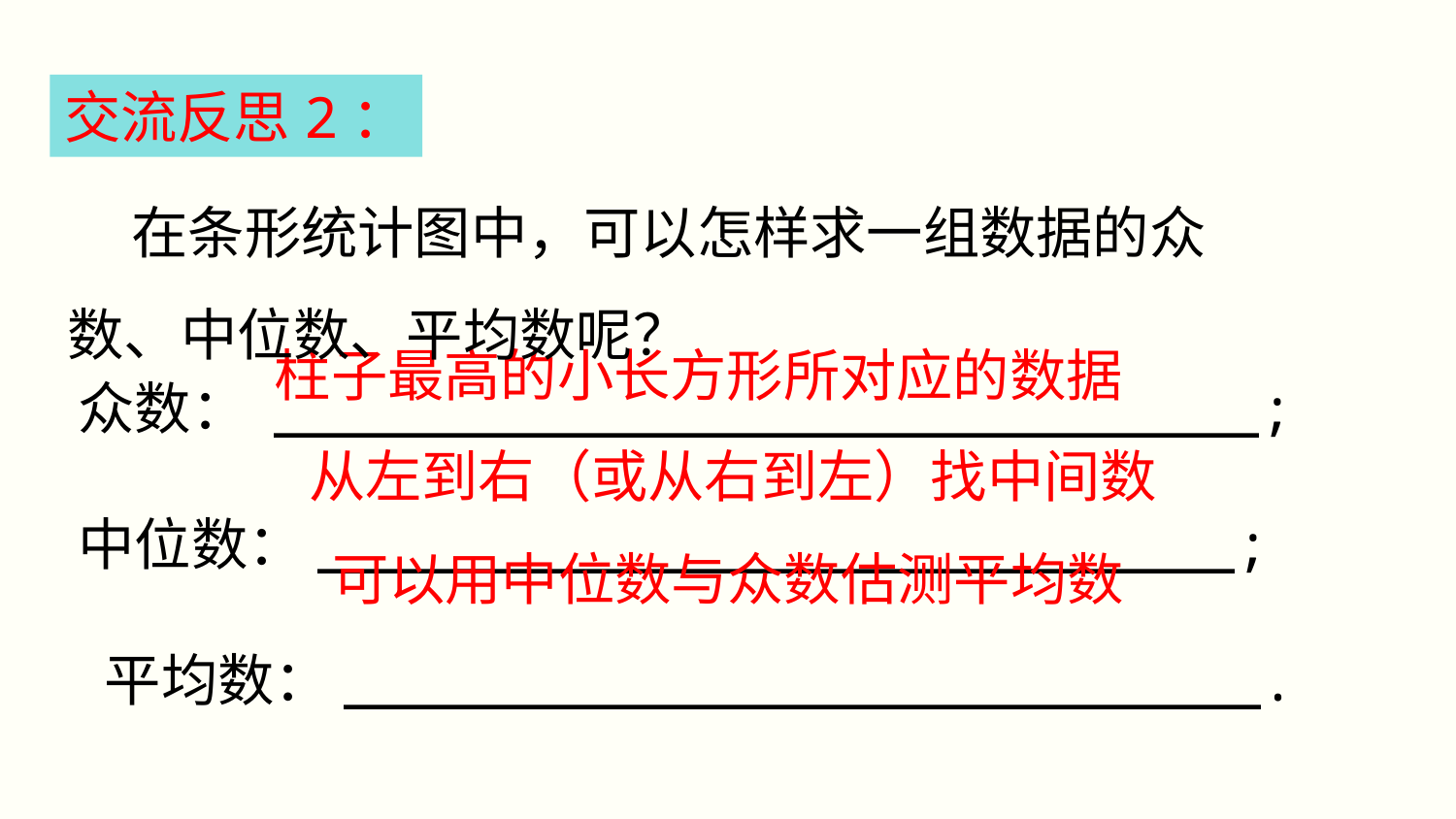

交流反思2：
    在条形统计图中，可以怎样求一组数据的众数、中位数、平均数呢？

众数： _____________________________;

中位数：___________________________;

 平均数：___________________________.

柱子最高的小长方形所对应的数据
从左到右（或从右到左）找中间数
可以用中位数与众数估测平均数